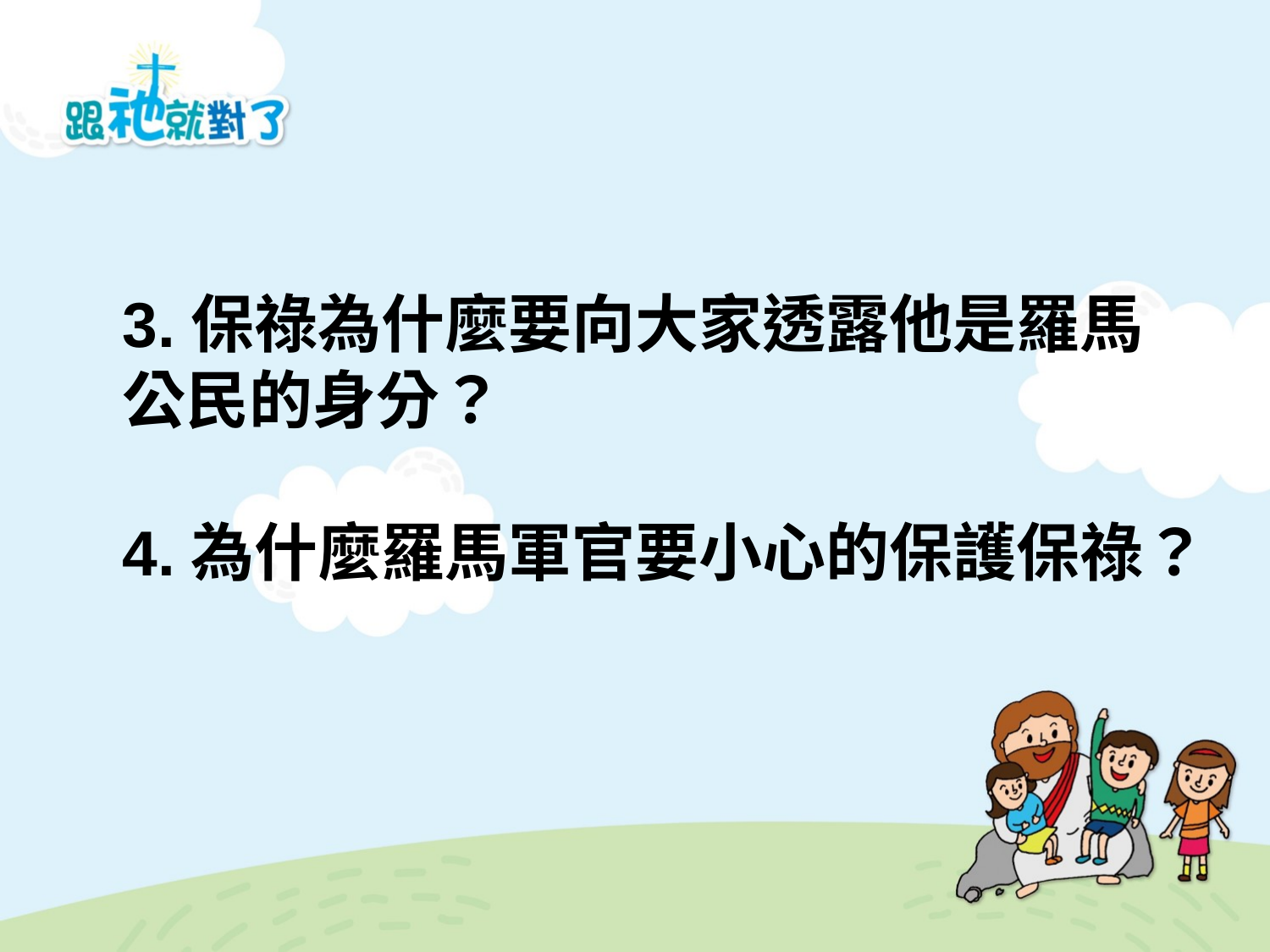

3.保祿為什麼要向大家透露他是羅馬公民的身分？

4.為什麼羅馬軍官要小心的保護保祿？